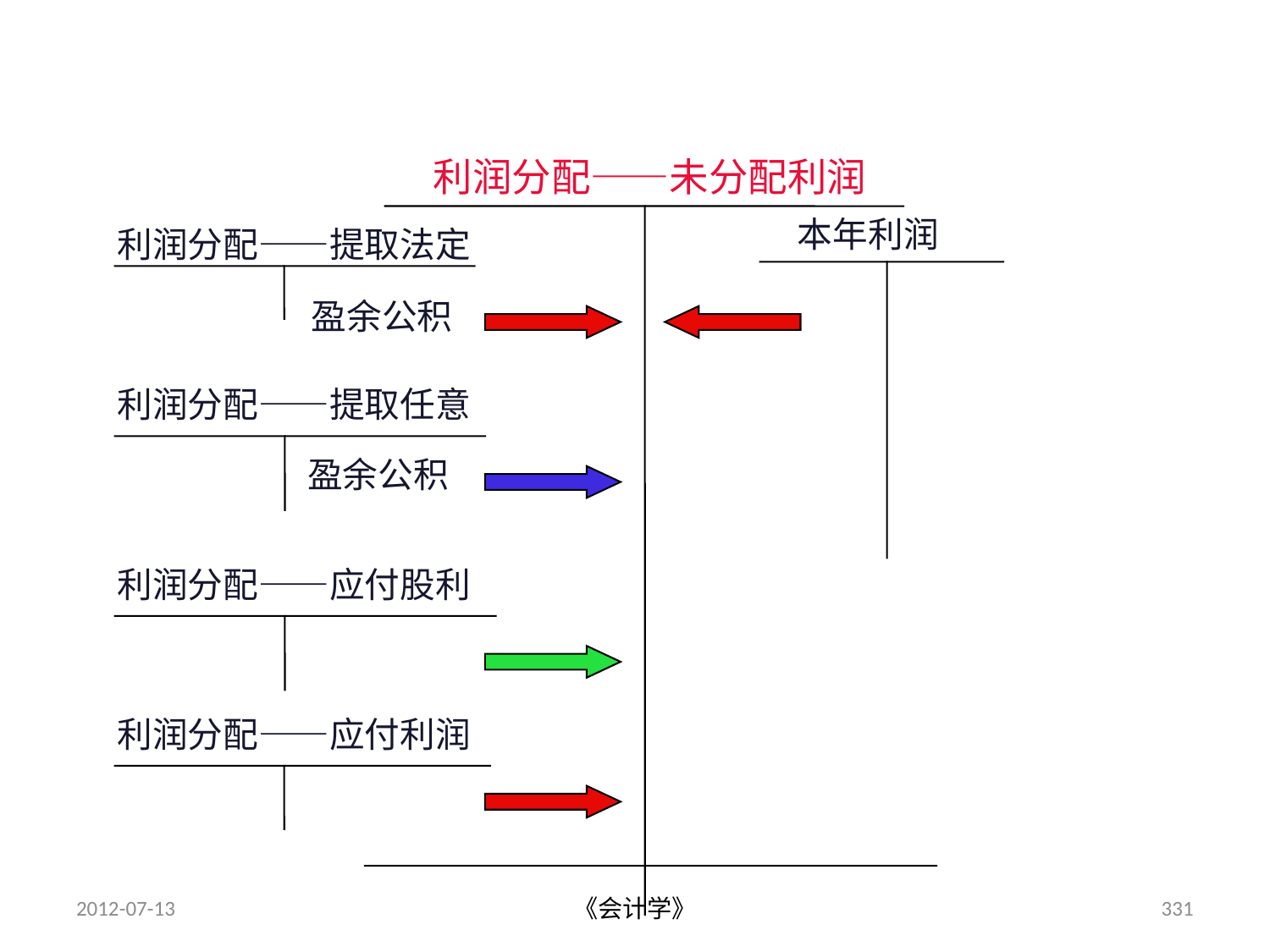

# 利润分配——未分配利润

本年利润
利润分配——提取法定

盈余公积

利润分配——提取任意

盈余公积

利润分配——应付股利

利润分配——应付利润

2012-07-13
《会计学》
331